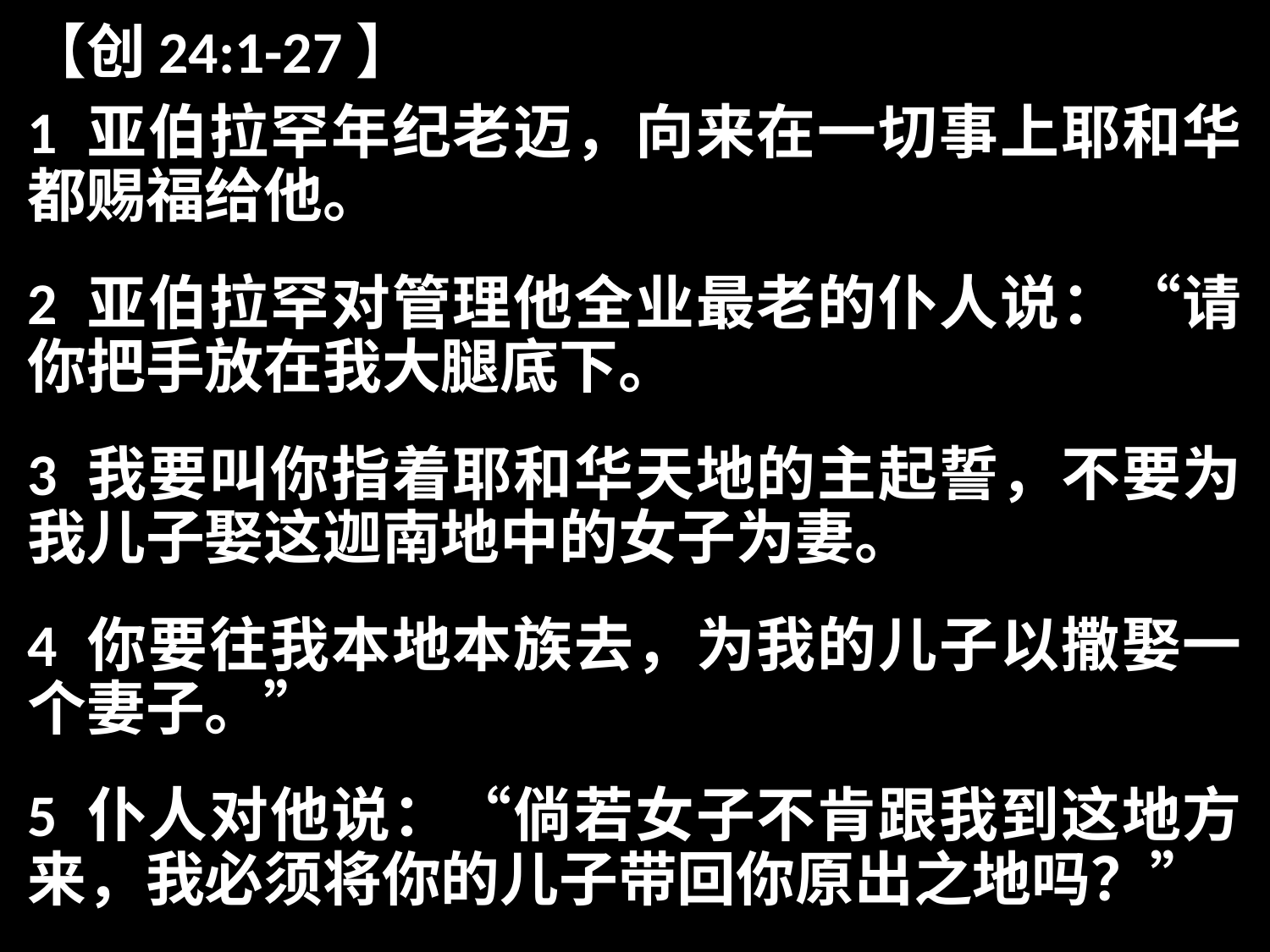

【创24:1-27】
1 亚伯拉罕年纪老迈，向来在一切事上耶和华都赐福给他。

2 亚伯拉罕对管理他全业最老的仆人说：“请你把手放在我大腿底下。

3 我要叫你指着耶和华天地的主起誓，不要为我儿子娶这迦南地中的女子为妻。

4 你要往我本地本族去，为我的儿子以撒娶一个妻子。”

5 仆人对他说：“倘若女子不肯跟我到这地方来，我必须将你的儿子带回你原出之地吗？”